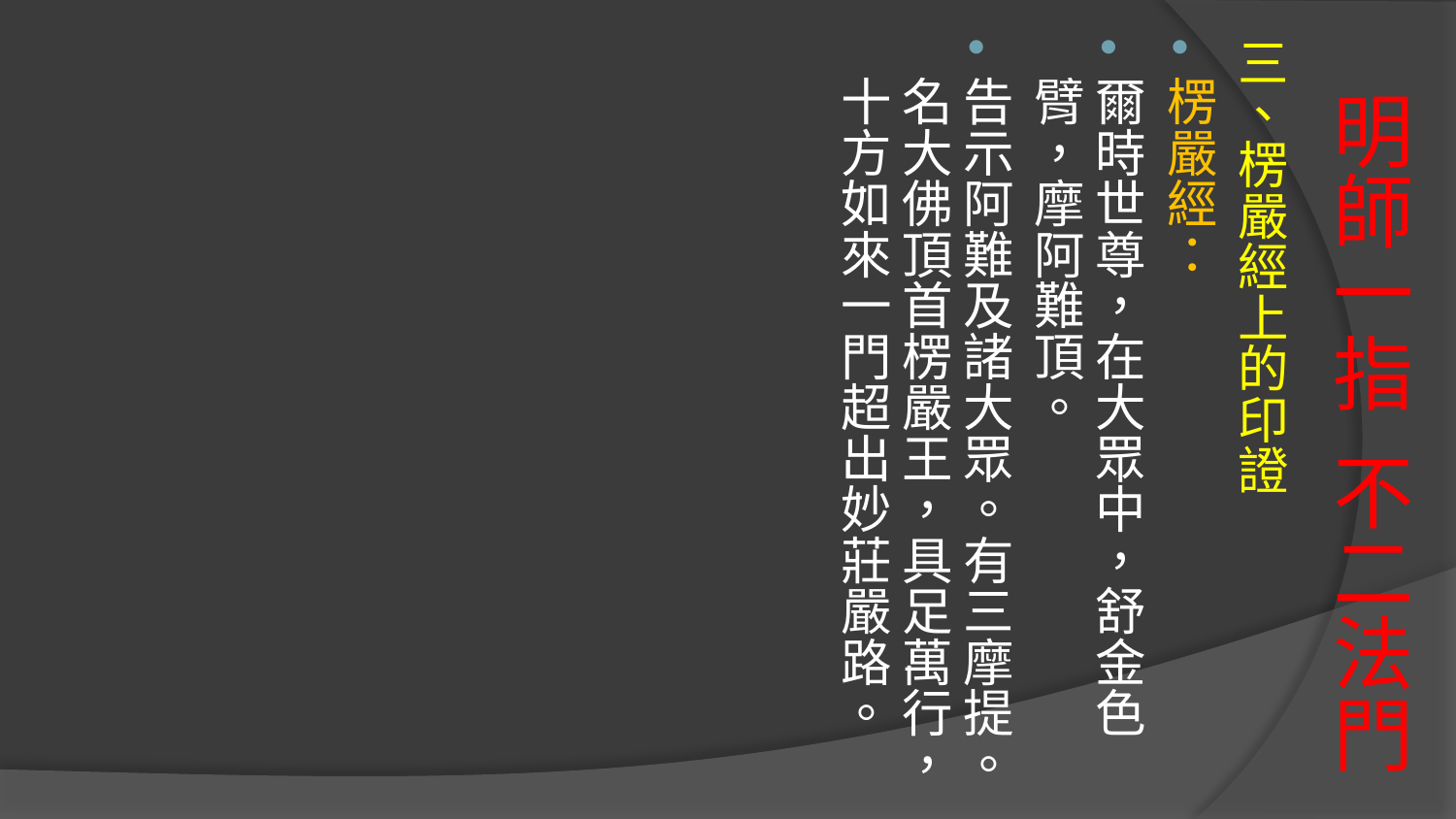

三、楞嚴經上的印證
楞嚴經：
爾時世尊，在大眾中，舒金色臂，摩阿難頂。
告示阿難及諸大眾。有三摩提。名大佛頂首楞嚴王，具足萬行，十方如來一門超出妙莊嚴路。

# 明師一指  不二法門